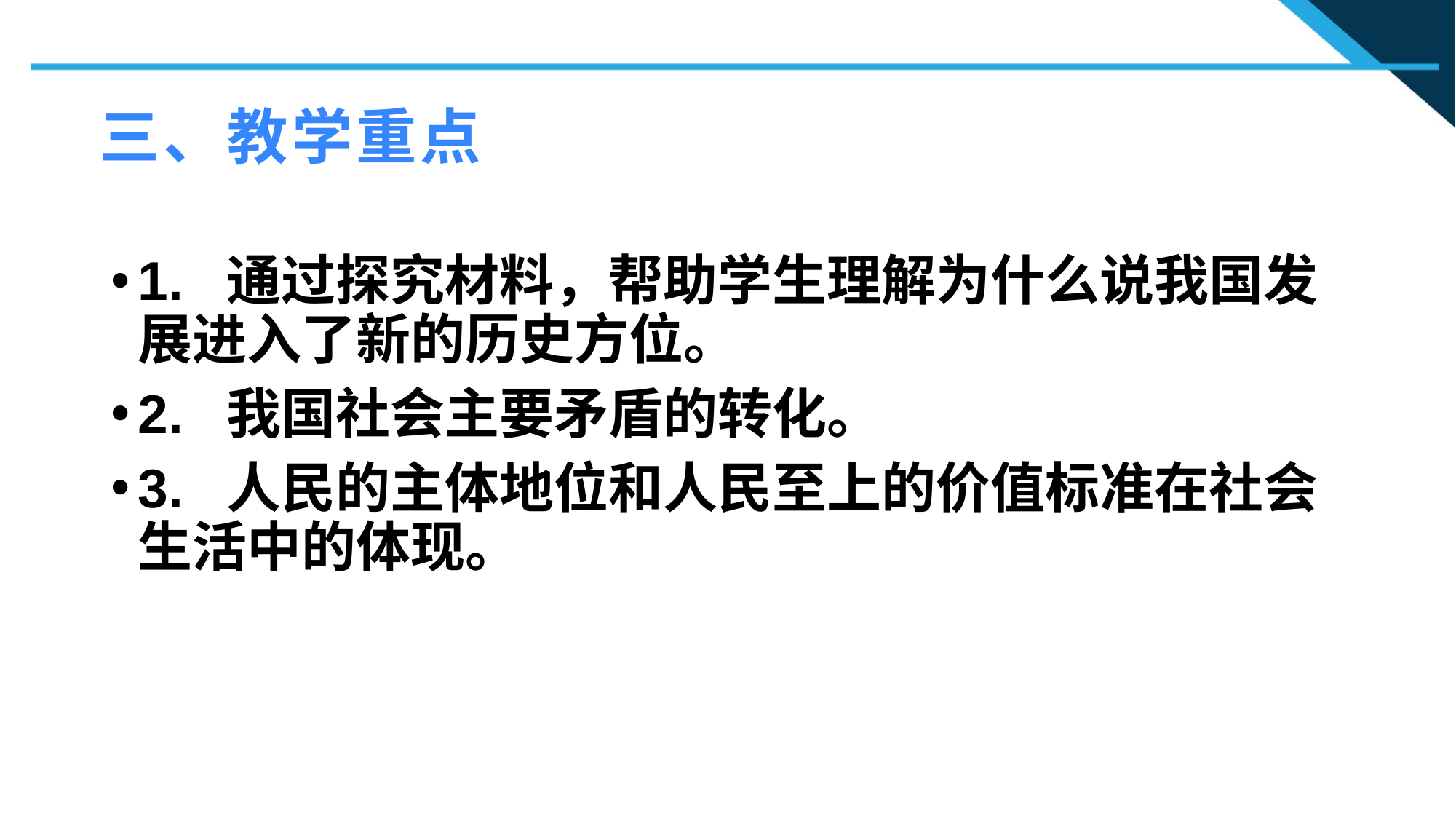

三、教学重点
1.  通过探究材料，帮助学生理解为什么说我国发展进入了新的历史方位。
2.  我国社会主要矛盾的转化。
3.  人民的主体地位和人民至上的价值标准在社会生活中的体现。

1
2

2
n